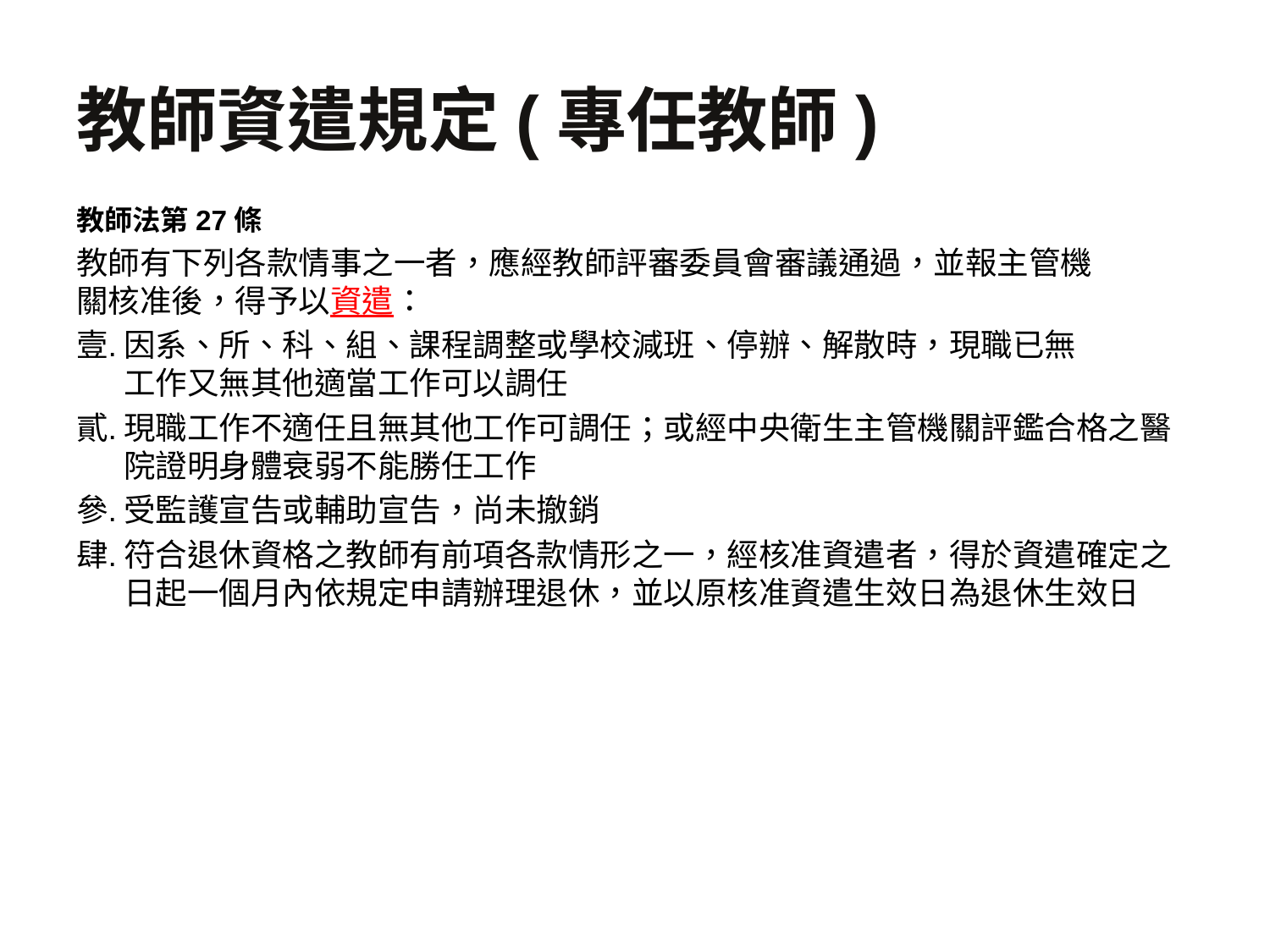

# 教師資遣規定(專任教師)
教師法第27條
教師有下列各款情事之一者，應經教師評審委員會審議通過，並報主管機
關核准後，得予以資遣：
因系、所、科、組、課程調整或學校減班、停辦、解散時，現職已無
工作又無其他適當工作可以調任
現職工作不適任且無其他工作可調任；或經中央衛生主管機關評鑑合格之醫院證明身體衰弱不能勝任工作
受監護宣告或輔助宣告，尚未撤銷
符合退休資格之教師有前項各款情形之一，經核准資遣者，得於資遣確定之日起一個月內依規定申請辦理退休，並以原核准資遣生效日為退休生效日